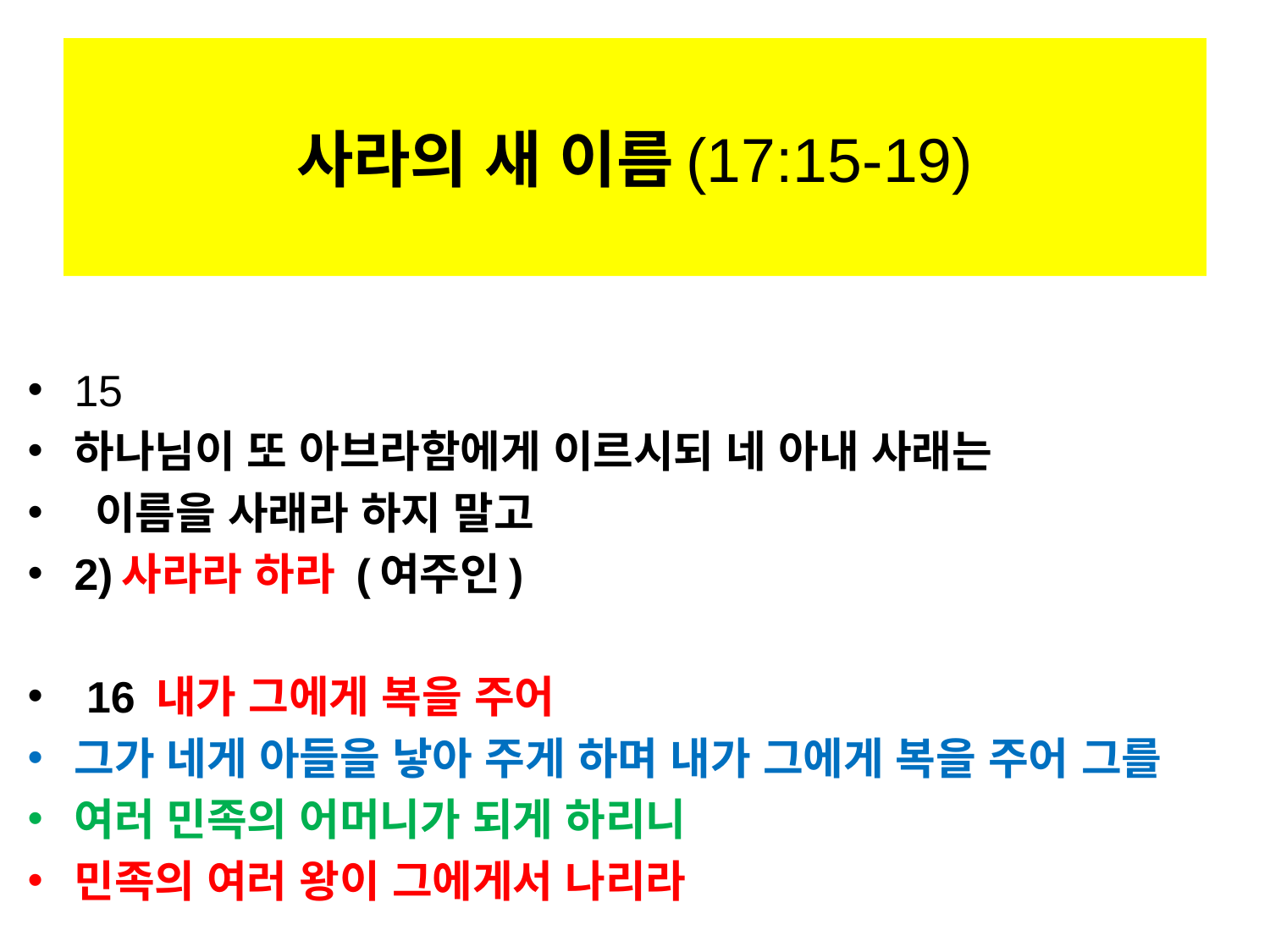

# 사라의 새 이름(17:15-19)
15
하나님이 또 아브라함에게 이르시되 네 아내 사래는
 이름을 사래라 하지 말고
2)사라라 하라 (여주인)

 16 내가 그에게 복을 주어
그가 네게 아들을 낳아 주게 하며 내가 그에게 복을 주어 그를
여러 민족의 어머니가 되게 하리니
민족의 여러 왕이 그에게서 나리라